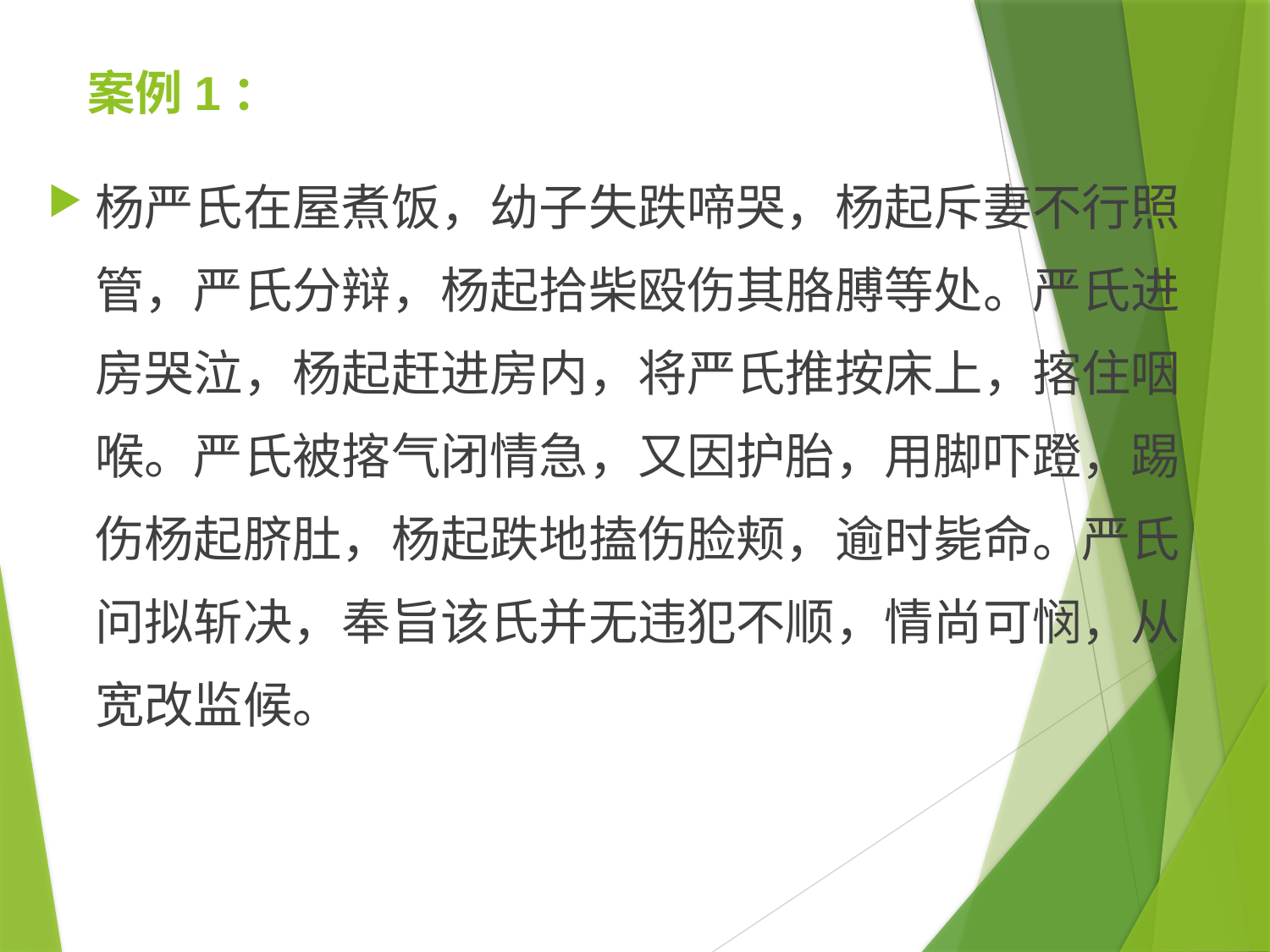

# 案例1：
杨严氏在屋煮饭，幼子失跌啼哭，杨起斥妻不行照管，严氏分辩，杨起拾柴殴伤其胳膊等处。严氏进房哭泣，杨起赶进房内，将严氏推按床上，揢住咽喉。严氏被揢气闭情急，又因护胎，用脚吓蹬，踢伤杨起脐肚，杨起跌地搕伤脸颊，逾时毙命。严氏问拟斩决，奉旨该氏并无违犯不顺，情尚可悯，从宽改监候。